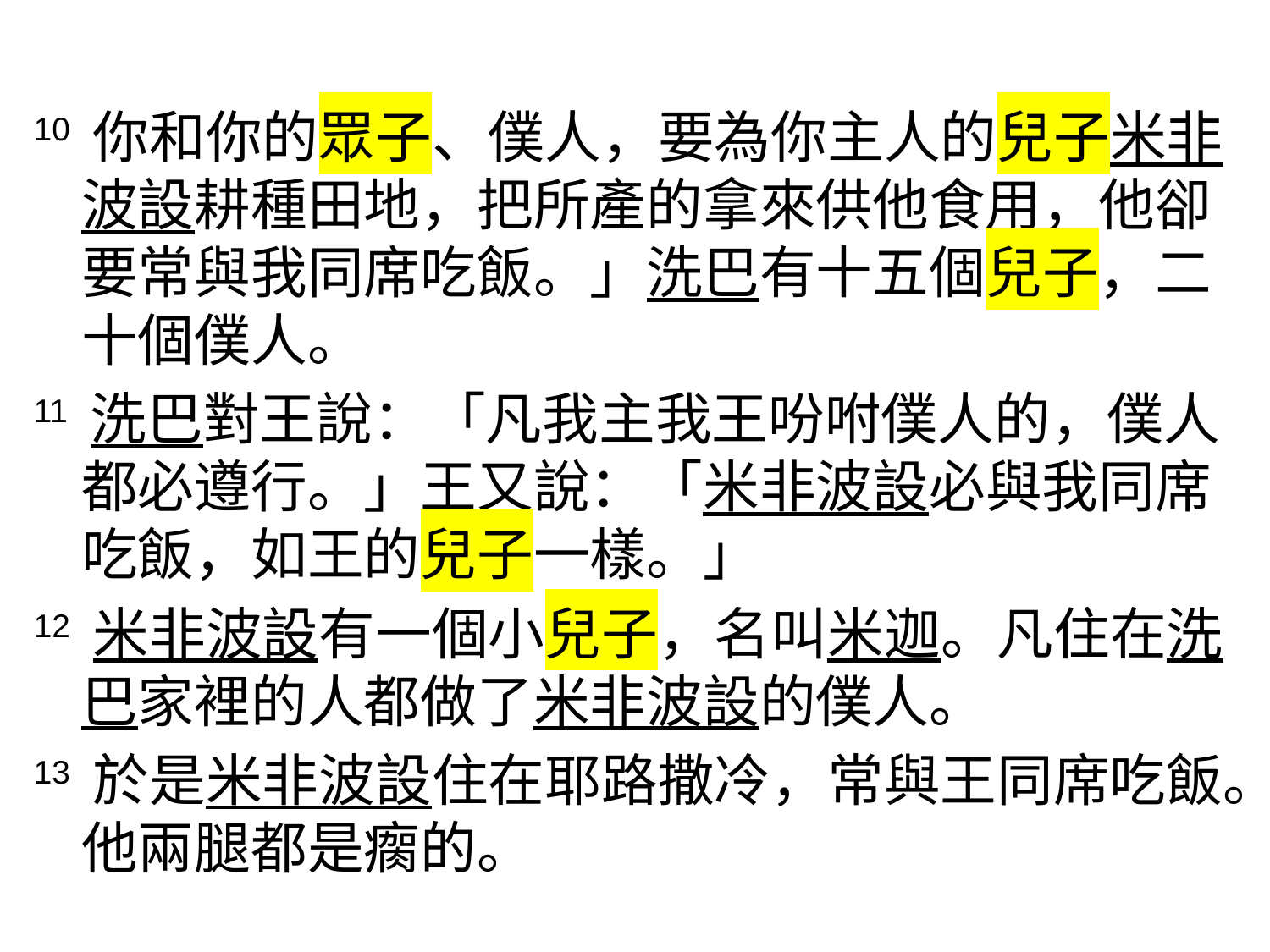

#
10 你和你的眾子、僕人，要為你主人的兒子米非波設耕種田地，把所產的拿來供他食用，他卻要常與我同席吃飯。」洗巴有十五個兒子，二十個僕人。
11 洗巴對王說：「凡我主我王吩咐僕人的，僕人都必遵行。」王又說：「米非波設必與我同席吃飯，如王的兒子一樣。」
12 米非波設有一個小兒子，名叫米迦。凡住在洗巴家裡的人都做了米非波設的僕人。
13 於是米非波設住在耶路撒冷，常與王同席吃飯。他兩腿都是瘸的。